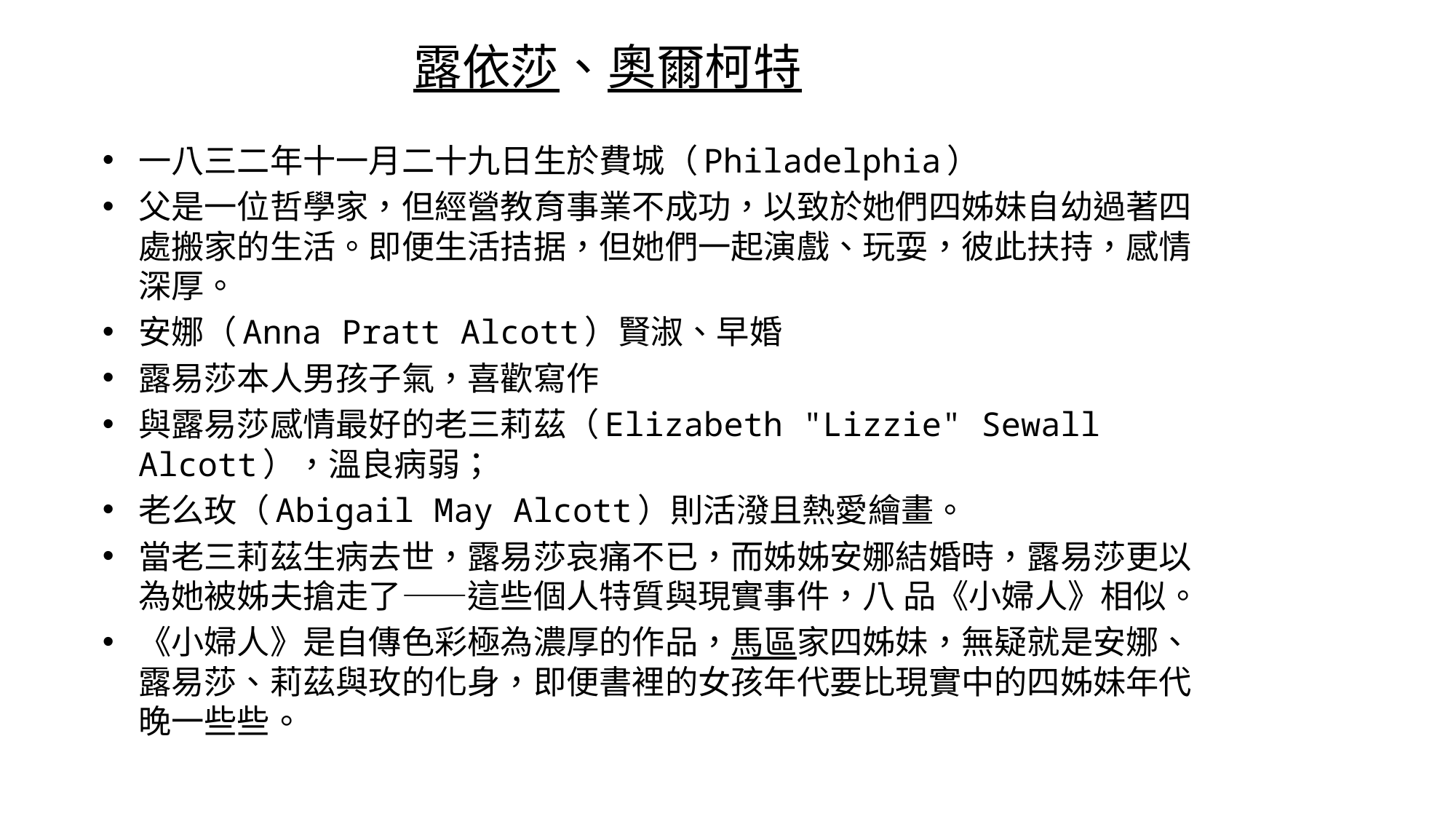

露依莎、奧爾柯特
一八三二年十一月二十九日生於費城（Philadelphia）
父是一位哲學家，但經營教育事業不成功，以致於她們四姊妹自幼過著四處搬家的生活。即便生活拮据，但她們一起演戲、玩耍，彼此扶持，感情深厚。
安娜（Anna Pratt Alcott）賢淑、早婚
露易莎本人男孩子氣，喜歡寫作
與露易莎感情最好的老三莉茲（Elizabeth "Lizzie" Sewall Alcott），溫良病弱；
老么玫（Abigail May Alcott）則活潑且熱愛繪畫。
當老三莉茲生病去世，露易莎哀痛不已，而姊姊安娜結婚時，露易莎更以為她被姊夫搶走了——這些個人特質與現實事件，八 品《小婦人》相似。
《小婦人》是自傳色彩極為濃厚的作品，馬區家四姊妹，無疑就是安娜、露易莎、莉茲與玫的化身，即便書裡的女孩年代要比現實中的四姊妹年代晚一些些。